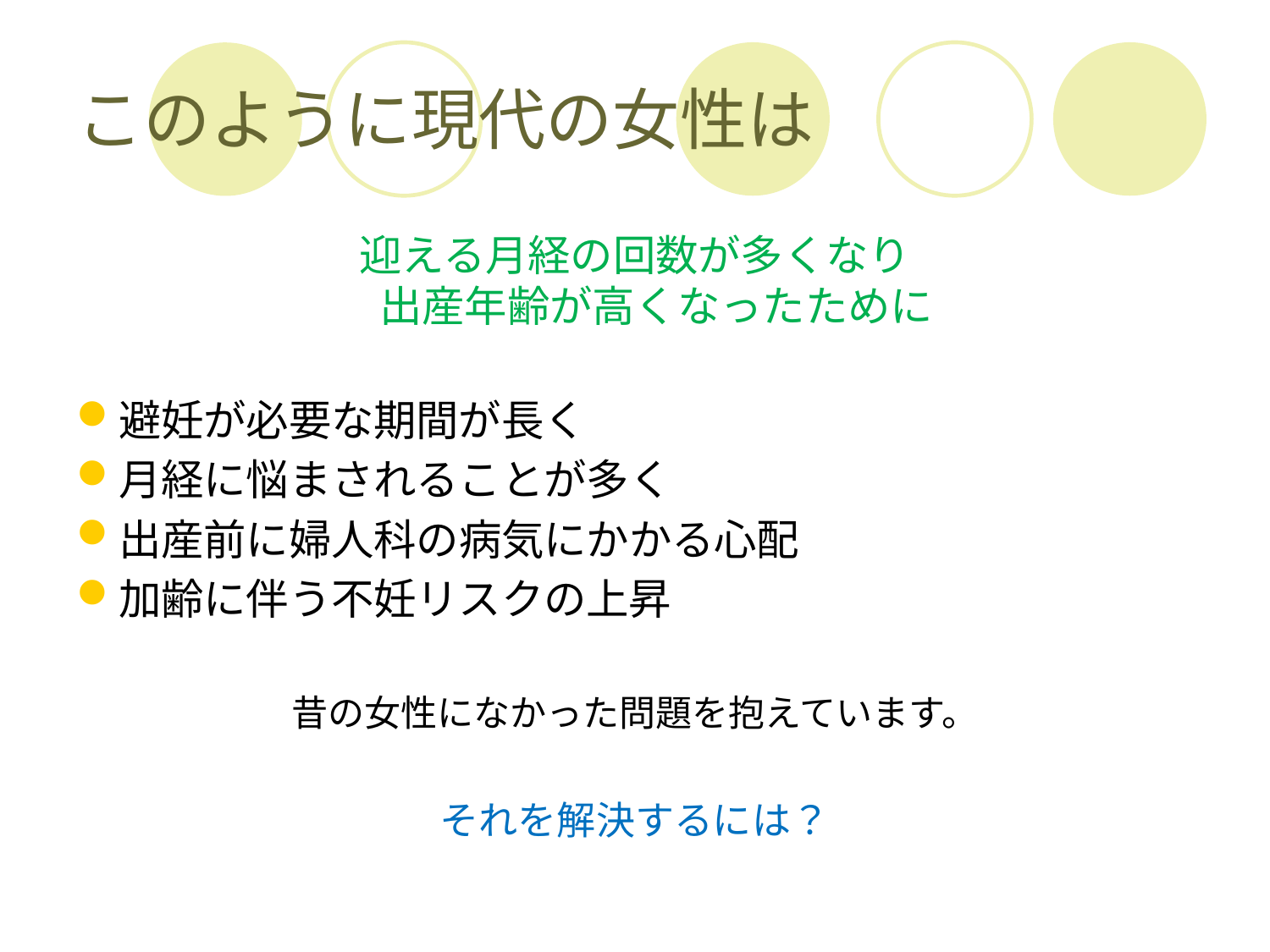

# このように現代の女性は
迎える月経の回数が多くなり
出産年齢が高くなったために

避妊が必要な期間が長く
月経に悩まされることが多く
出産前に婦人科の病気にかかる心配
加齢に伴う不妊リスクの上昇

昔の女性になかった問題を抱えています。

それを解決するには？